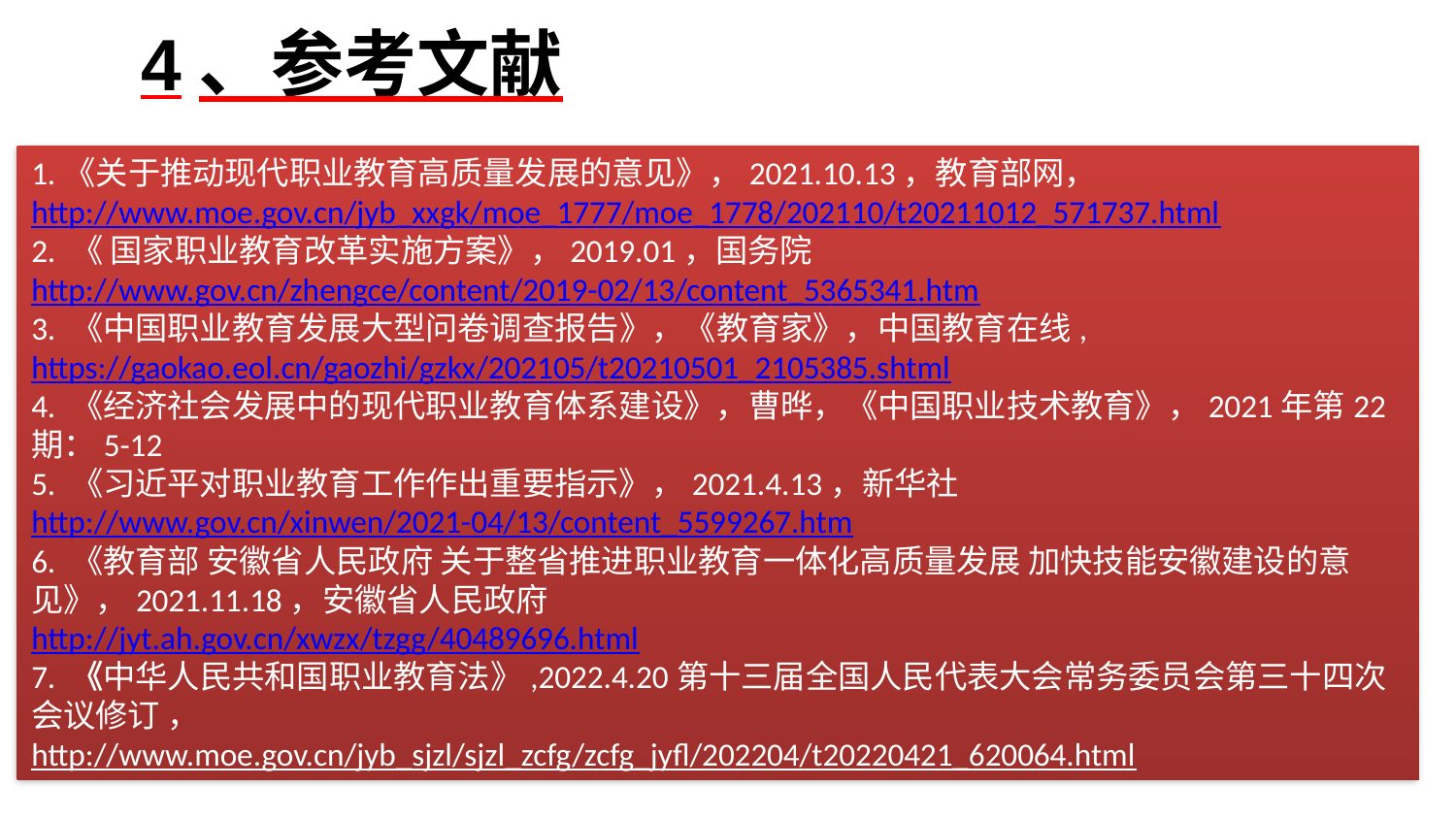

# 4、参考文献
1.《关于推动现代职业教育高质量发展的意见》，2021.10.13，教育部网，
http://www.moe.gov.cn/jyb_xxgk/moe_1777/moe_1778/202110/t20211012_571737.html
2. 《 国家职业教育改革实施方案》，2019.01，国务院
http://www.gov.cn/zhengce/content/2019-02/13/content_5365341.htm
3. 《中国职业教育发展大型问卷调查报告》，《教育家》，中国教育在线, https://gaokao.eol.cn/gaozhi/gzkx/202105/t20210501_2105385.shtml
4. 《经济社会发展中的现代职业教育体系建设》，曹晔，《中国职业技术教育》，2021年第22期：5-12
5. 《习近平对职业教育工作作出重要指示》，2021.4.13，新华社
http://www.gov.cn/xinwen/2021-04/13/content_5599267.htm
6. 《教育部 安徽省人民政府 关于整省推进职业教育一体化高质量发展 加快技能安徽建设的意见》，2021.11.18，安徽省人民政府
http://jyt.ah.gov.cn/xwzx/tzgg/40489696.html
7. 《中华人民共和国职业教育法》,2022.4.20第十三届全国人民代表大会常务委员会第三十四次会议修订 ，
http://www.moe.gov.cn/jyb_sjzl/sjzl_zcfg/zcfg_jyfl/202204/t20220421_620064.html